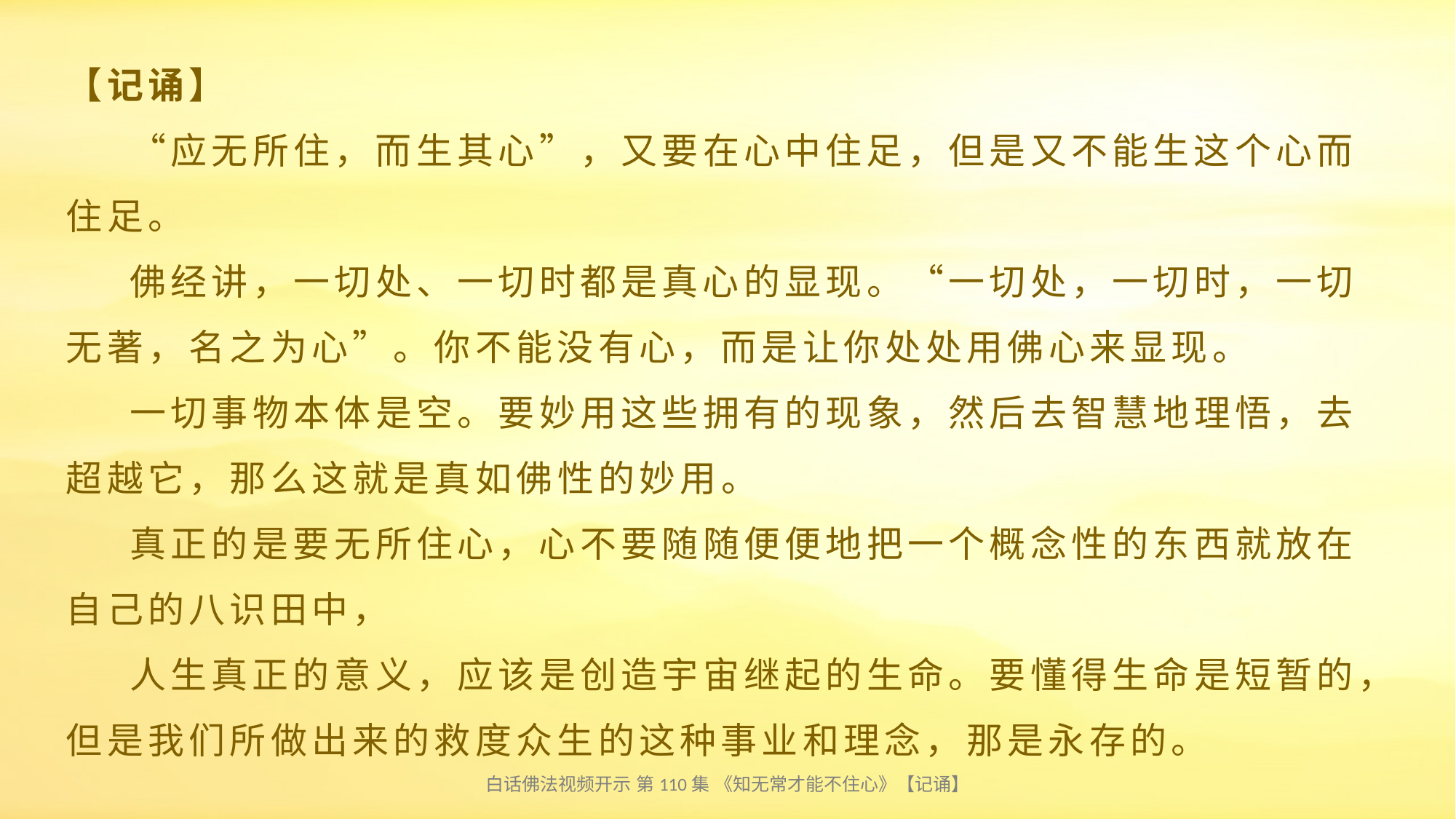

# 【记诵】 “应无所住，而生其心”，又要在心中住足，但是又不能生这个心而住足。 佛经讲，一切处、一切时都是真心的显现。“一切处，一切时，一切无著，名之为心”。你不能没有心，而是让你处处用佛心来显现。 一切事物本体是空。要妙用这些拥有的现象，然后去智慧地理悟，去超越它，那么这就是真如佛性的妙用。 真正的是要无所住心，心不要随随便便地把一个概念性的东西就放在自己的八识田中， 人生真正的意义，应该是创造宇宙继起的生命。要懂得生命是短暂的，但是我们所做出来的救度众生的这种事业和理念，那是永存的。
白话佛法视频开示 第110集 《知无常才能不住心》【记诵】